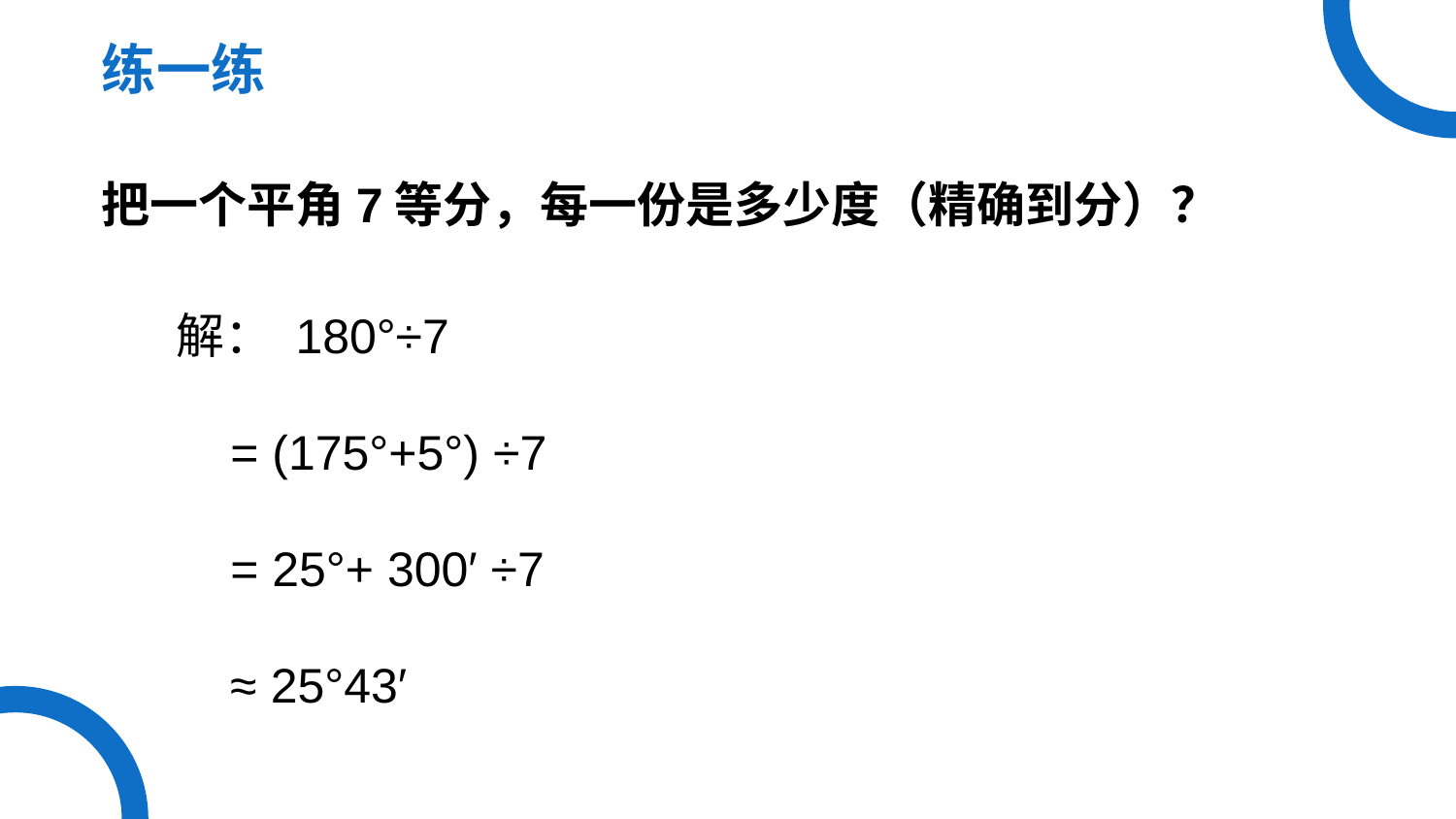

练一练
把一个平角7等分，每一份是多少度（精确到分）？
解： 180°÷7
    = (175°+5°) ÷7
    = 25°+ 300′ ÷7
    ≈ 25°43′